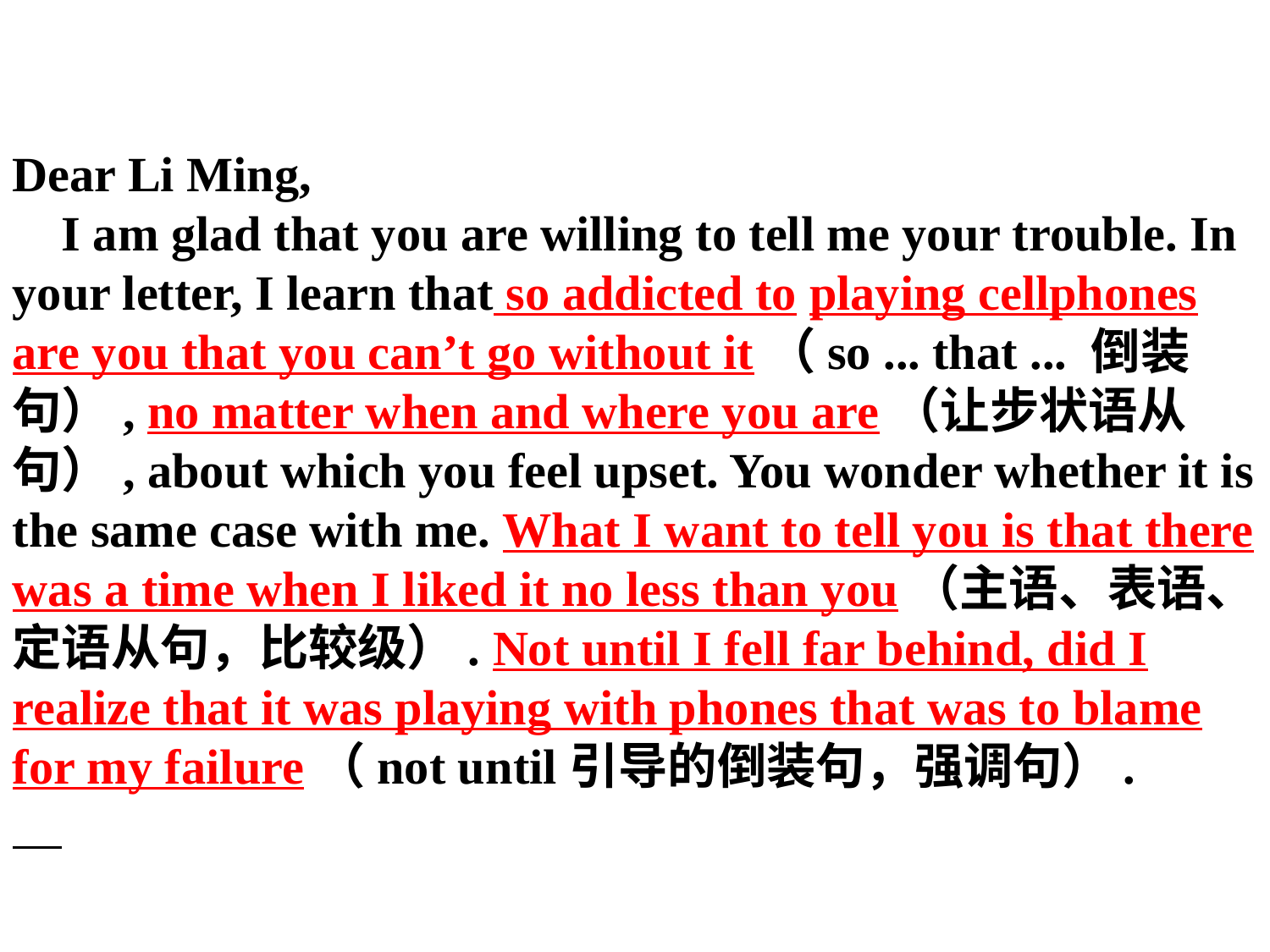

Dear Li Ming,
    I am glad that you are willing to tell me your trouble. In your letter, I learn that so addicted to playing cellphones are you that you can’t go without it（so ... that ... 倒装句）, no matter when and where you are（让步状语从句）, about which you feel upset. You wonder whether it is the same case with me. What I want to tell you is that there was a time when I liked it no less than you（主语、表语、定语从句，比较级）. Not until I fell far behind, did I realize that it was playing with phones that was to blame for my failure（not until引导的倒装句，强调句）.